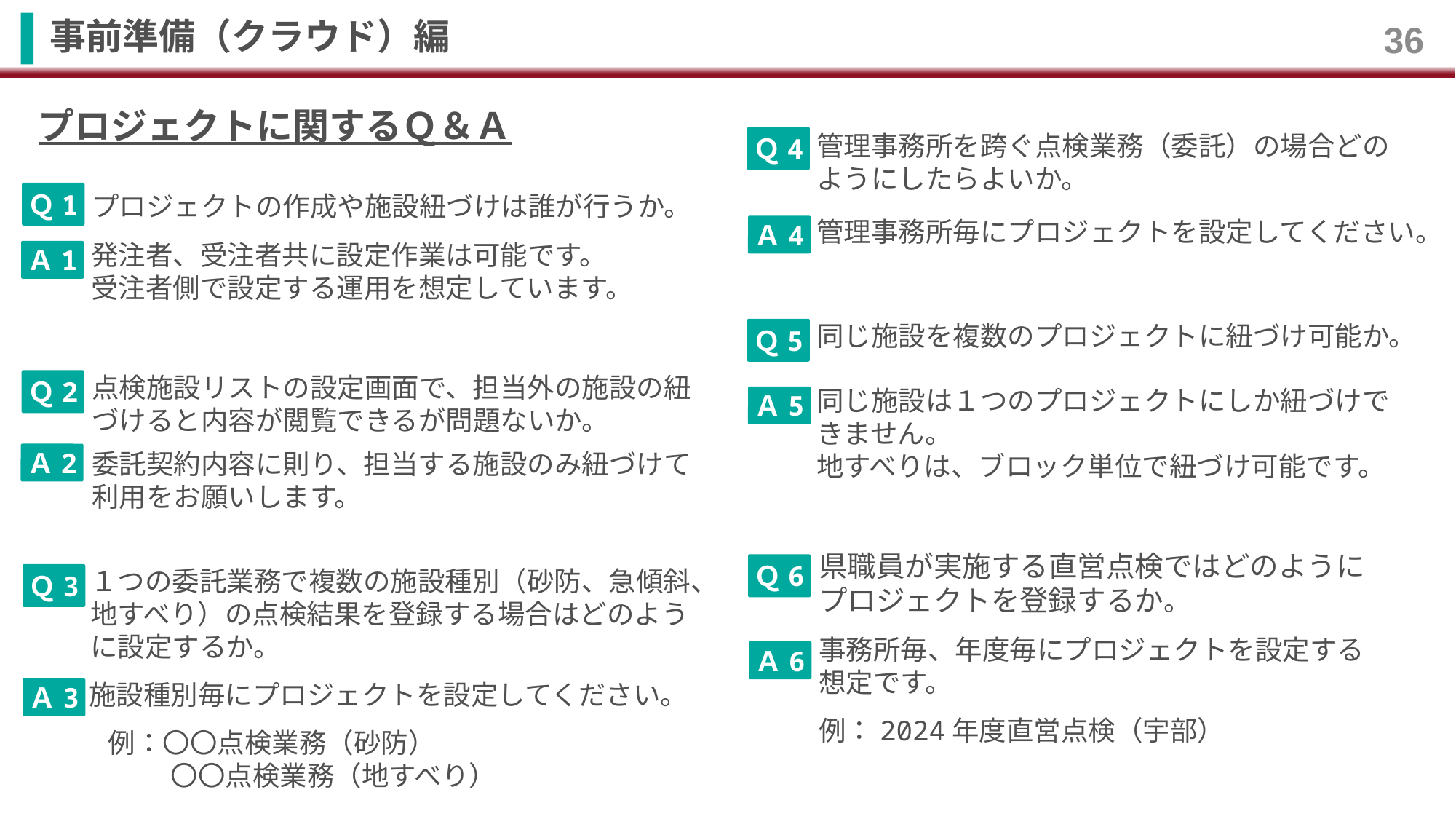

# 事前準備（クラウド）編

36
プロジェクトに関するＱ＆Ａ
管理事務所を跨ぐ点検業務（委託）の場合どのようにしたらよいか。
Ｑ4
Ｑ1
プロジェクトの作成や施設紐づけは誰が行うか。
管理事務所毎にプロジェクトを設定してください。
Ａ4
発注者、受注者共に設定作業は可能です。
受注者側で設定する運用を想定しています。
Ａ1
同じ施設を複数のプロジェクトに紐づけ可能か。
Ｑ5
点検施設リストの設定画面で、担当外の施設の紐づけると内容が閲覧できるが問題ないか。
Ｑ2
同じ施設は１つのプロジェクトにしか紐づけできません。
地すべりは、ブロック単位で紐づけ可能です。
Ａ5
委託契約内容に則り、担当する施設のみ紐づけて
利用をお願いします。
Ａ2
県職員が実施する直営点検ではどのようにプロジェクトを登録するか。
Ｑ6
１つの委託業務で複数の施設種別（砂防、急傾斜、地すべり）の点検結果を登録する場合はどのように設定するか。
Ｑ3
事務所毎、年度毎にプロジェクトを設定する想定です。
例：2024年度直営点検（宇部）
Ａ6
施設種別毎にプロジェクトを設定してください。
  例：〇〇点検業務（砂防）
　　　〇〇点検業務（地すべり）
Ａ3